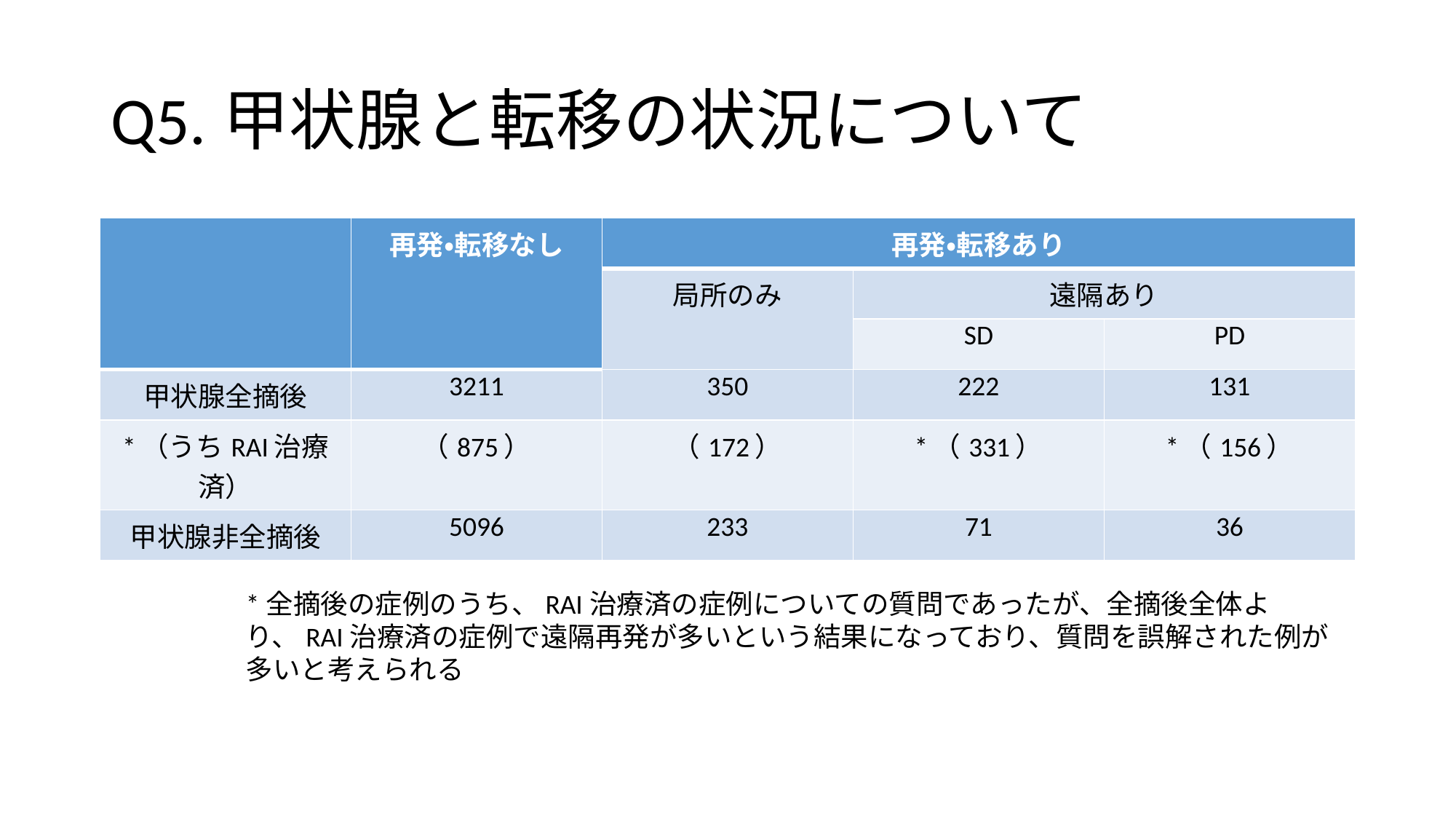

# Q5.甲状腺と転移の状況について
|  | 再発・転移なし | 再発・転移あり |  |  |
| --- | --- | --- | --- | --- |
|  |  | 局所のみ | 遠隔あり |  |
|  |  |  | SD | PD |
| 甲状腺全摘後 | 3211 | 350 | 222 | 131 |
| \*（うちRAI治療済） | （875） | （172） | \*（331） | \*（156） |
| 甲状腺非全摘後 | 5096 | 233 | 71 | 36 |
*全摘後の症例のうち、RAI治療済の症例についての質問であったが、全摘後全体より、RAI治療済の症例で遠隔再発が多いという結果になっており、質問を誤解された例が多いと考えられる